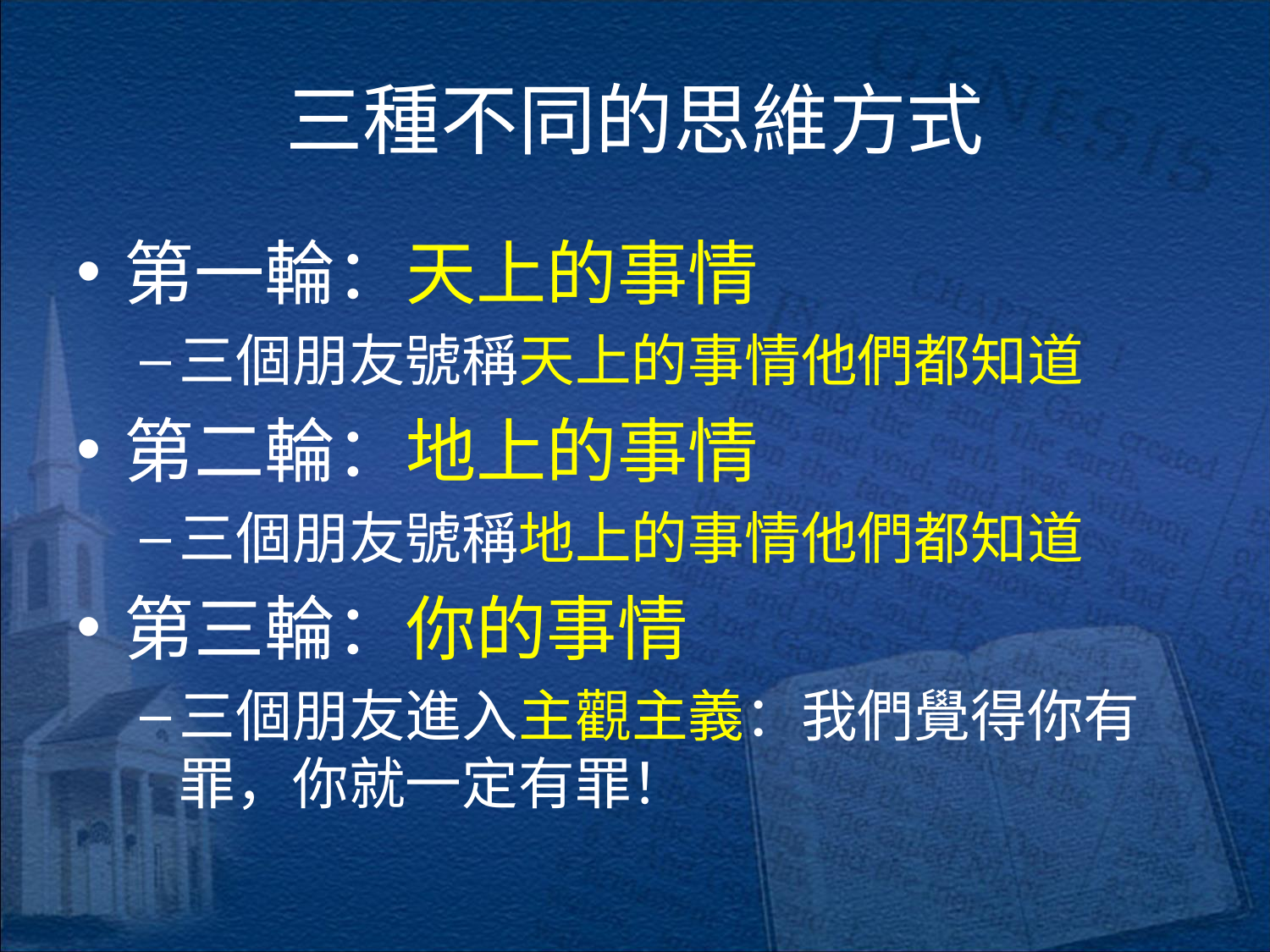

# 三種不同的思維方式
第一輪：天上的事情
三個朋友號稱天上的事情他們都知道
第二輪：地上的事情
三個朋友號稱地上的事情他們都知道
第三輪：你的事情
三個朋友進入主觀主義：我們覺得你有罪，你就一定有罪！